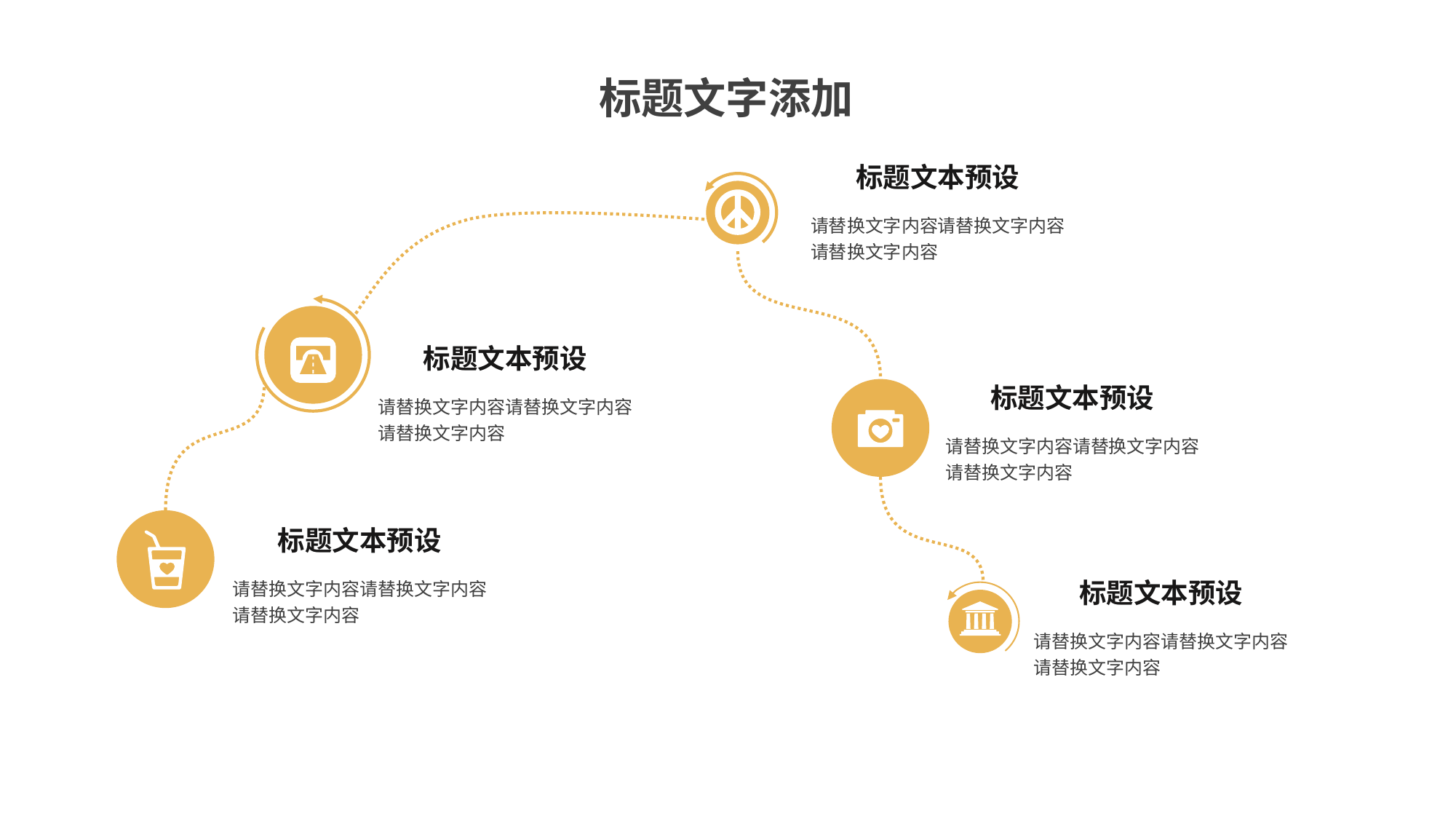

标题文字添加
标题文本预设

请替换文字内容请替换文字内容
请替换文字内容
标题文本预设
标题文本预设
请替换文字内容请替换文字内容
请替换文字内容
请替换文字内容请替换文字内容
请替换文字内容
标题文本预设
请替换文字内容请替换文字内容
请替换文字内容

标题文本预设
请替换文字内容请替换文字内容
请替换文字内容